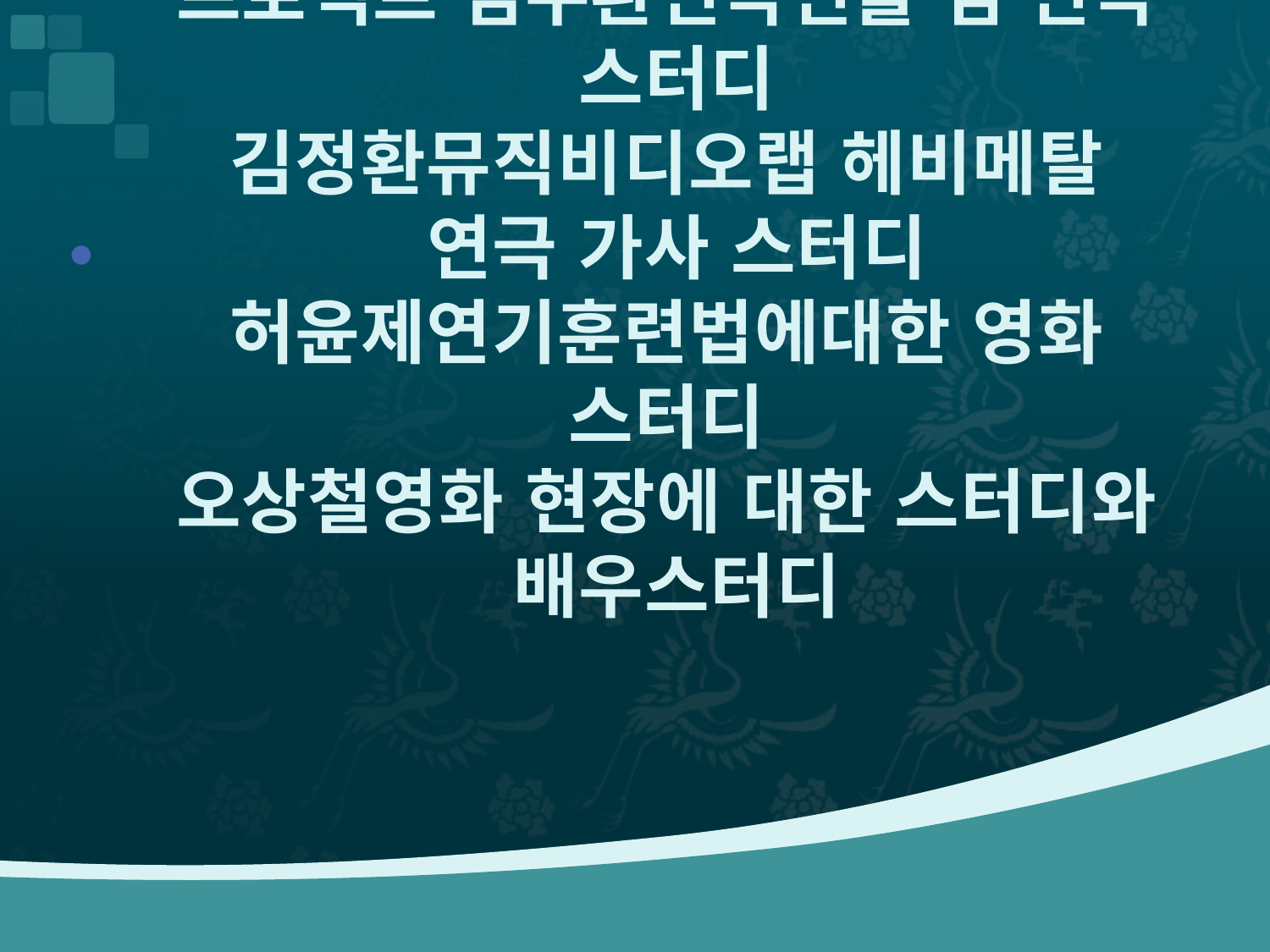

# 칸엔터테이먼트 치룡프로덕션 타이거미디어 영화사 칸뮤직엔터테이먼트 ⁠대표이사:오상철 ⁠이사:허윤제.임주현.김정환  ⁠프로젝트 임주환연극연출 겸 연극 스터디 ⁠김정환뮤직비디오랩 헤비메탈 연극 가사 스터디 ⁠허윤제연기훈련법에대한 영화 스터디  ⁠오상철영화 현장에 대한 스터디와 배우스터디